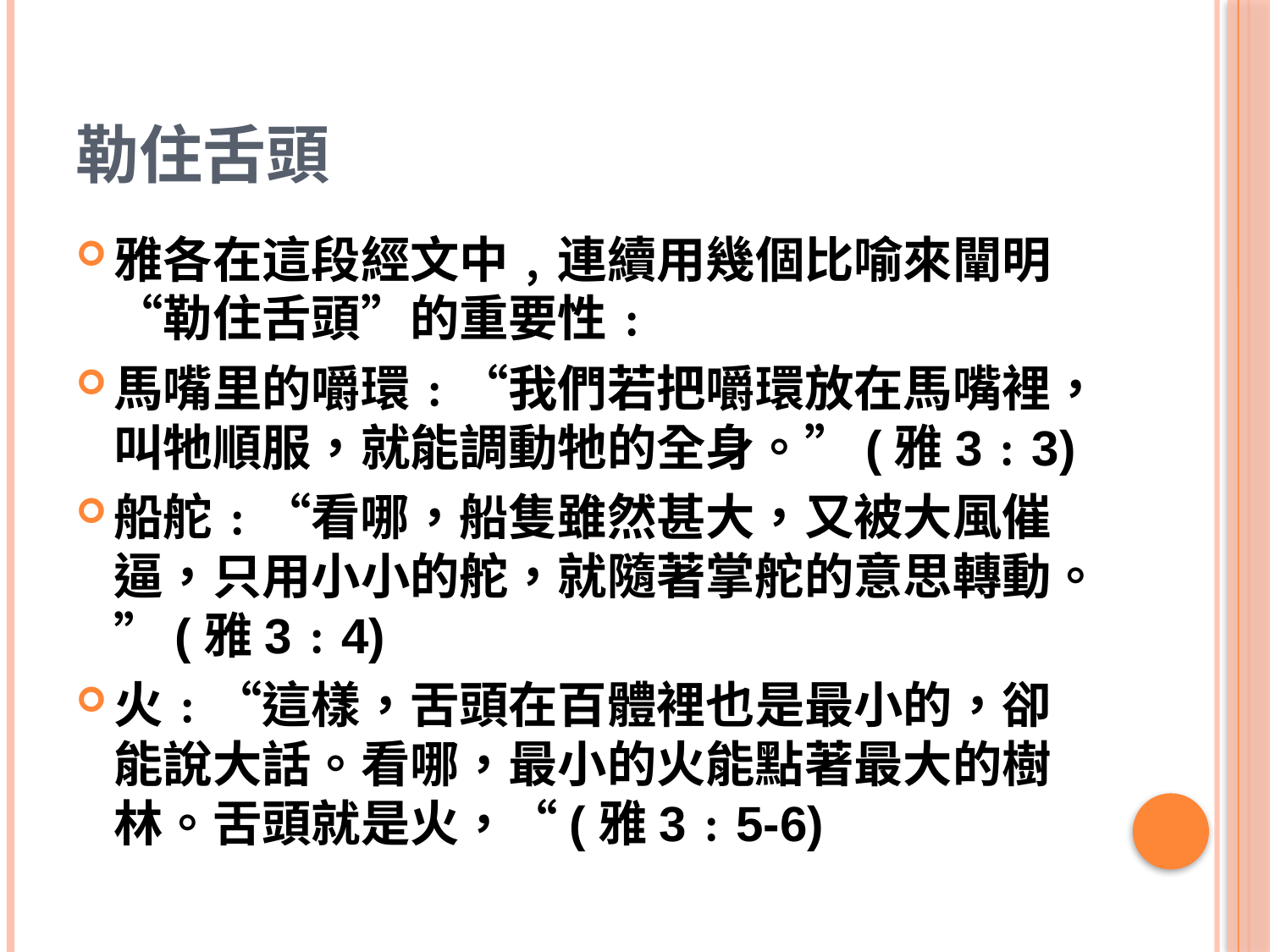

# 勒住舌頭
雅各在這段經文中﹐連續用幾個比喻來闡明“勒住舌頭”的重要性﹕
馬嘴里的嚼環﹕“我們若把嚼環放在馬嘴裡，叫牠順服，就能調動牠的全身。”(雅3﹕3)
船舵﹕“看哪，船隻雖然甚大，又被大風催逼，只用小小的舵，就隨著掌舵的意思轉動。”(雅3﹕4)
火﹕“這樣，舌頭在百體裡也是最小的，卻能說大話。看哪，最小的火能點著最大的樹林。舌頭就是火，“(雅3﹕5-6)